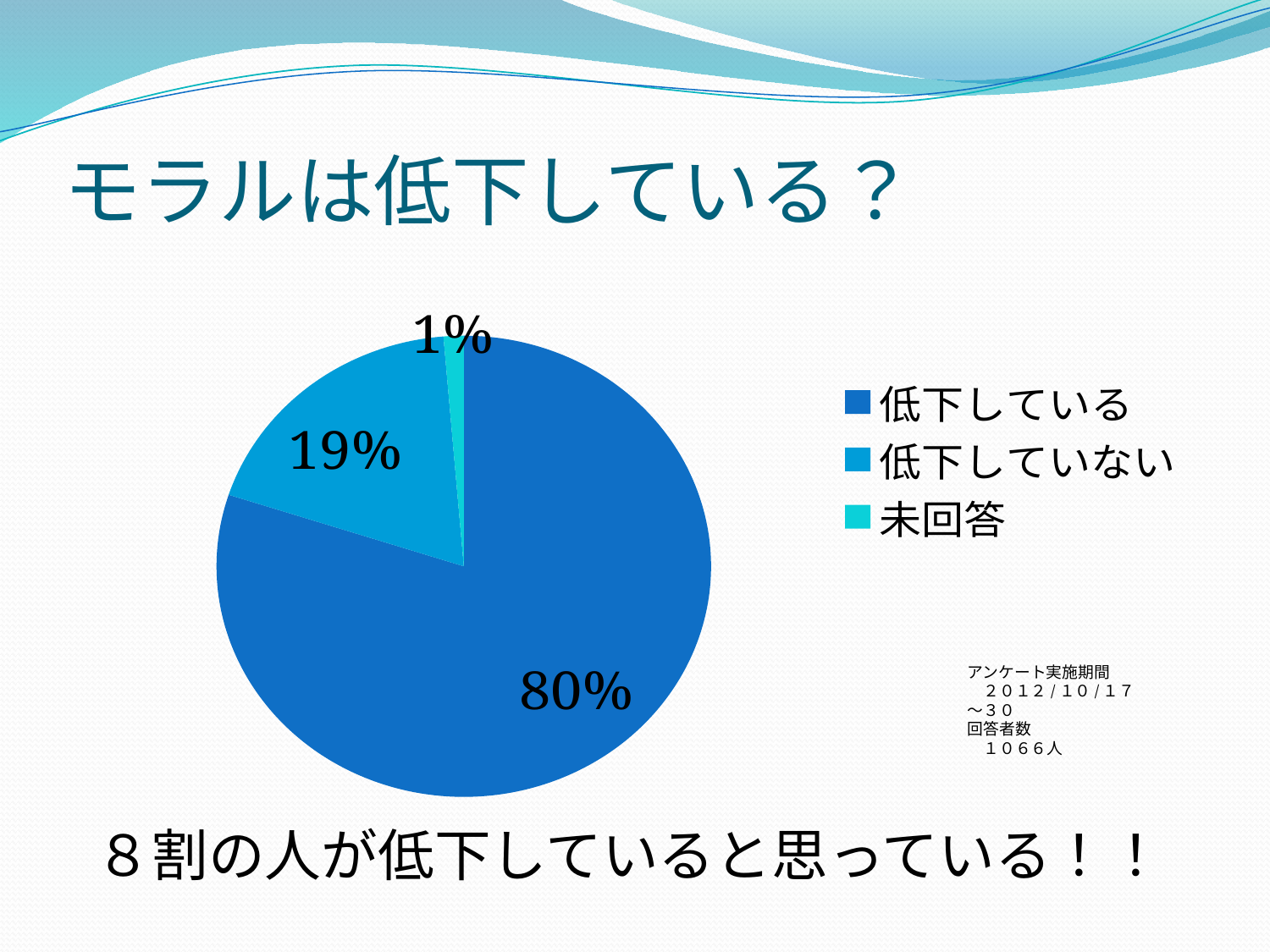

# モラルは低下している？

### Chart

| Category |  |
|---|---|
| 低下している | 0.8001876172607885 |
| 低下していない | 0.18667917448405252 |
| 未回答 | 0.013133208255159477 |
アンケート実施期間
　２０１２/１０/１７～３０
回答者数
　１０６６人

８割の人が低下していると思っている！！